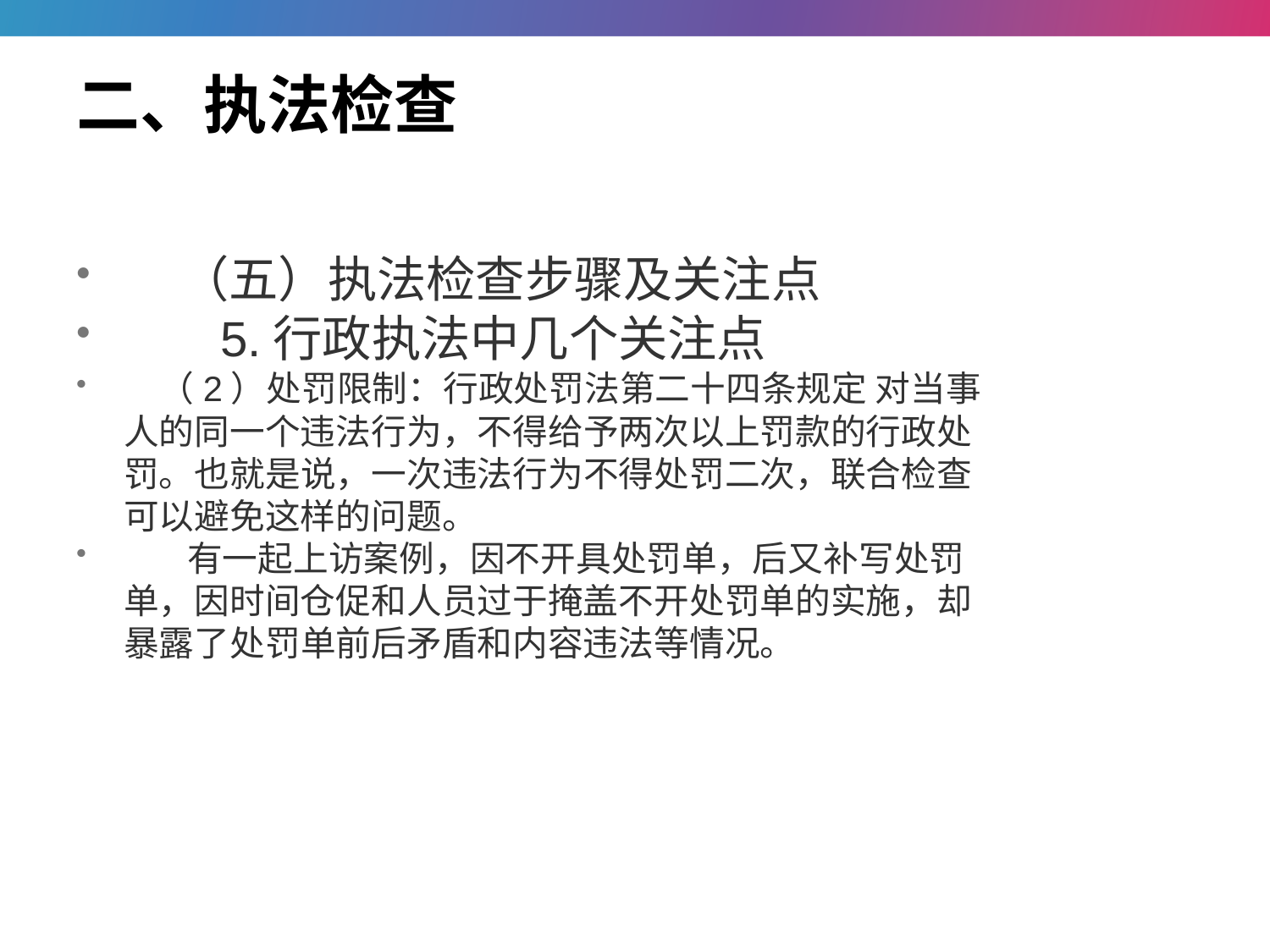

# 二、执法检查
    （五）执法检查步骤及关注点
       5.行政执法中几个关注点
　（2）处罚限制：行政处罚法第二十四条规定 对当事人的同一个违法行为，不得给予两次以上罚款的行政处罚。也就是说，一次违法行为不得处罚二次，联合检查可以避免这样的问题。
       有一起上访案例，因不开具处罚单，后又补写处罚单，因时间仓促和人员过于掩盖不开处罚单的实施，却暴露了处罚单前后矛盾和内容违法等情况。